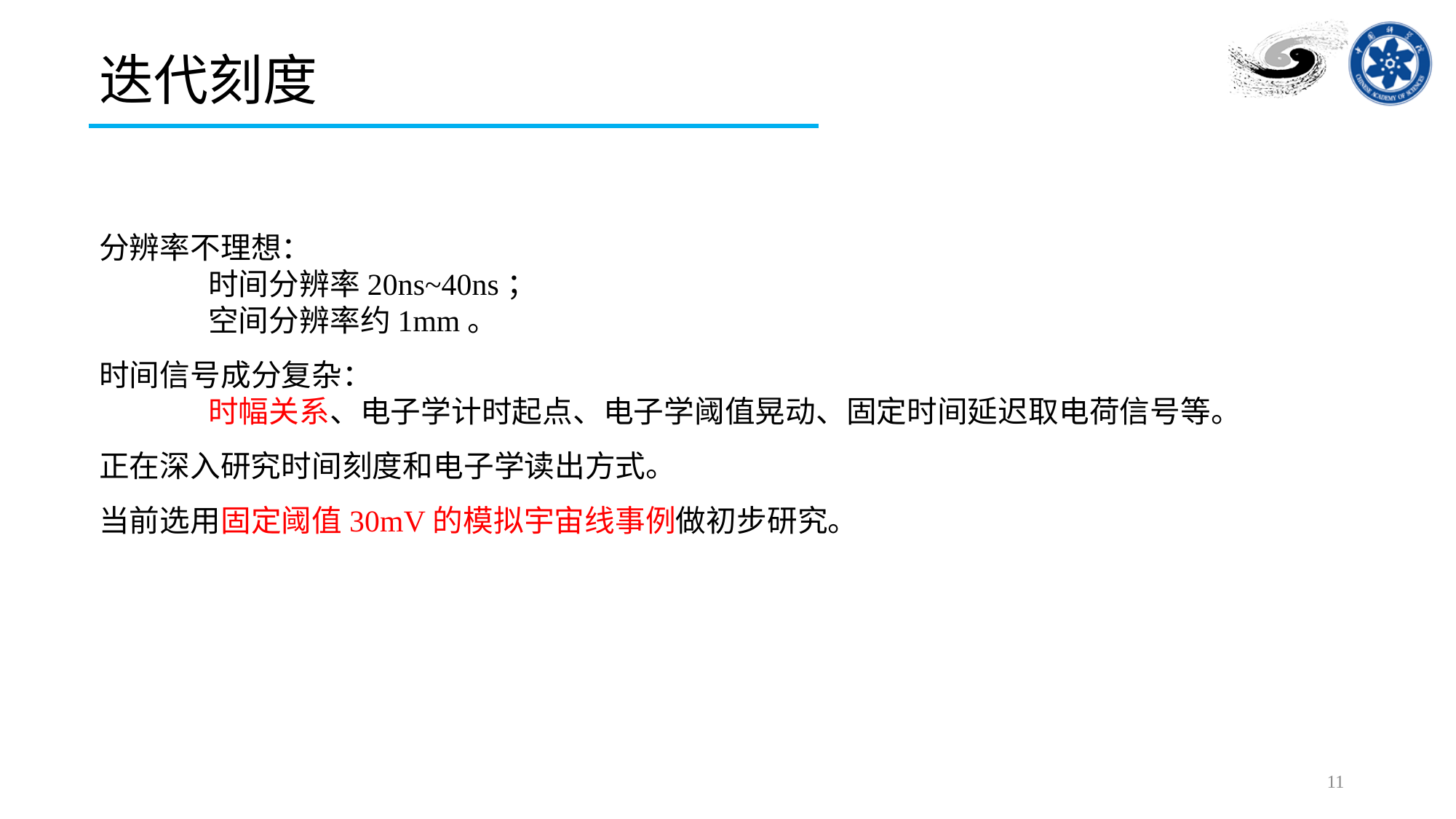

迭代刻度
分辨率不理想：
	时间分辨率20ns~40ns；
	空间分辨率约1mm。
时间信号成分复杂：
	时幅关系、电子学计时起点、电子学阈值晃动、固定时间延迟取电荷信号等。
正在深入研究时间刻度和电子学读出方式。
当前选用固定阈值30mV的模拟宇宙线事例做初步研究。
11